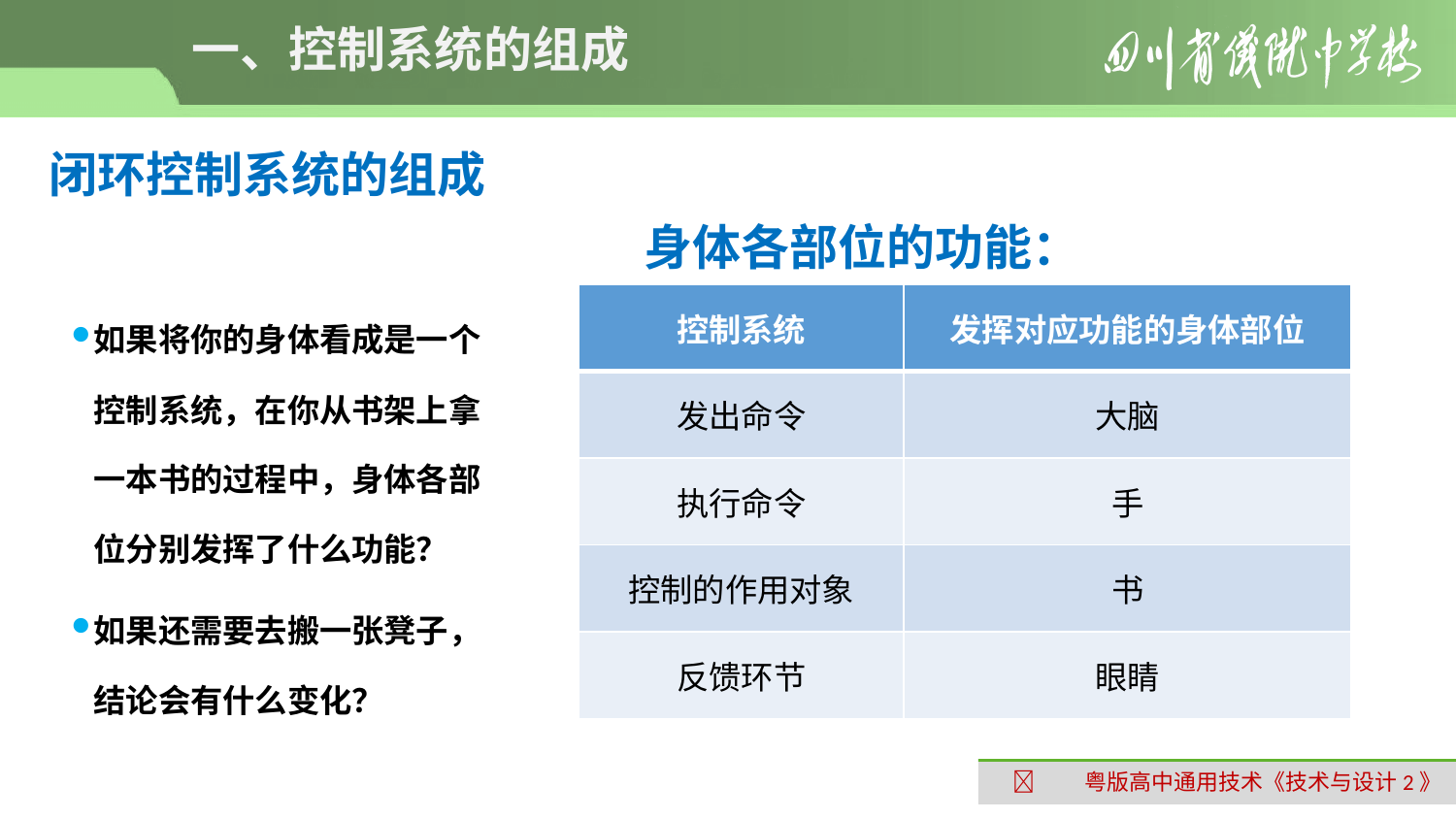

# 一、控制系统的组成
闭环控制系统的组成
身体各部位的功能：
如果将你的身体看成是一个控制系统，在你从书架上拿一本书的过程中，身体各部位分别发挥了什么功能？
如果还需要去搬一张凳子，结论会有什么变化？
| 控制系统 | 发挥对应功能的身体部位 |
| --- | --- |
| 发出命令 | 大脑 |
| 执行命令 | 手 |
| 控制的作用对象 | 书 |
| 反馈环节 | 眼睛 |